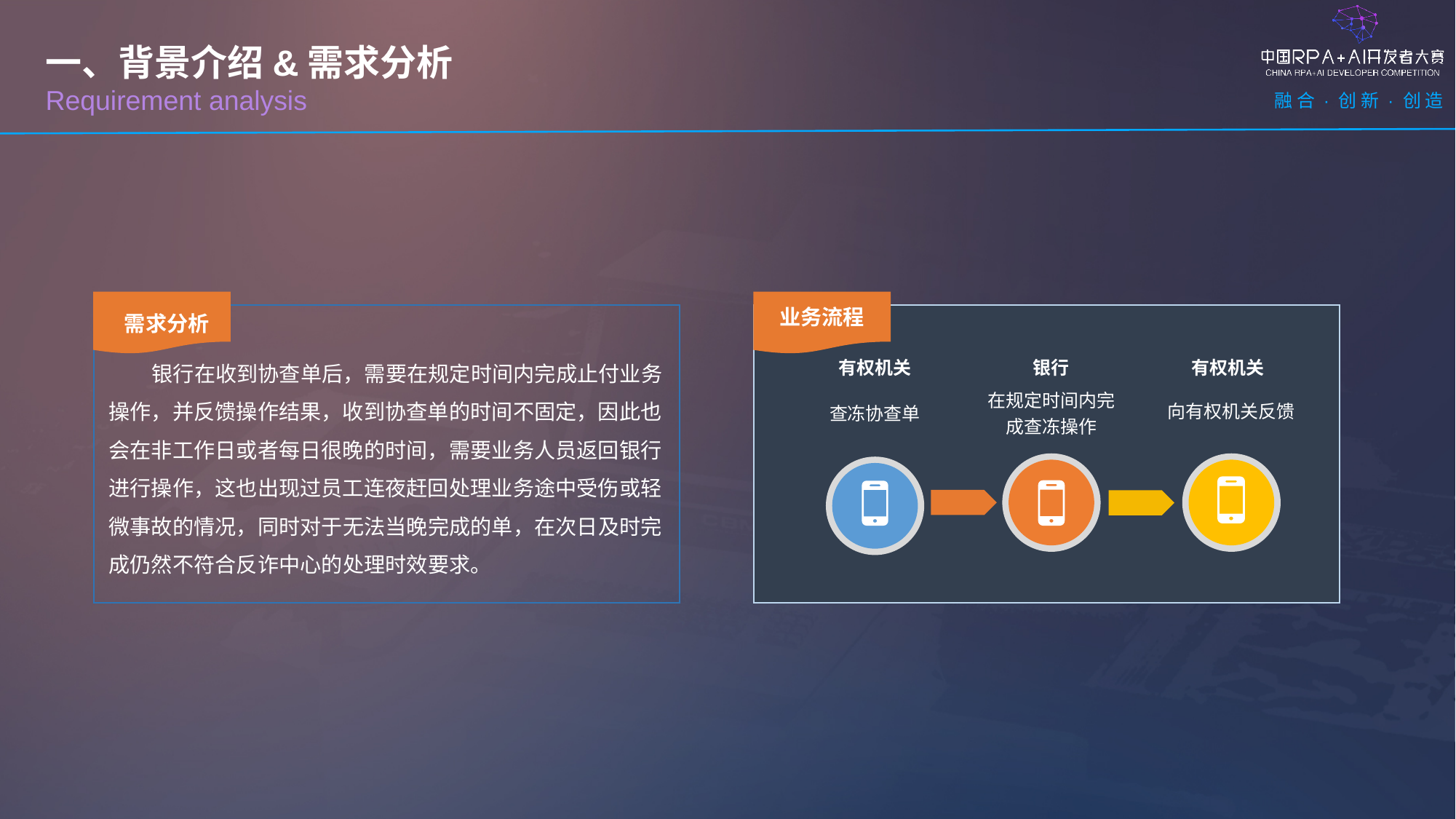

一、背景介绍&需求分析
Requirement analysis
 需求分析
业务流程

银行在收到协查单后，需要在规定时间内完成止付业务操作，并反馈操作结果，收到协查单的时间不固定，因此也会在非工作日或者每日很晚的时间，需要业务人员返回银行进行操作，这也出现过员工连夜赶回处理业务途中受伤或轻微事故的情况，同时对于无法当晚完成的单，在次日及时完成仍然不符合反诈中心的处理时效要求。
有权机关
查冻协查单
银行
在规定时间内完成查冻操作
有权机关
向有权机关反馈